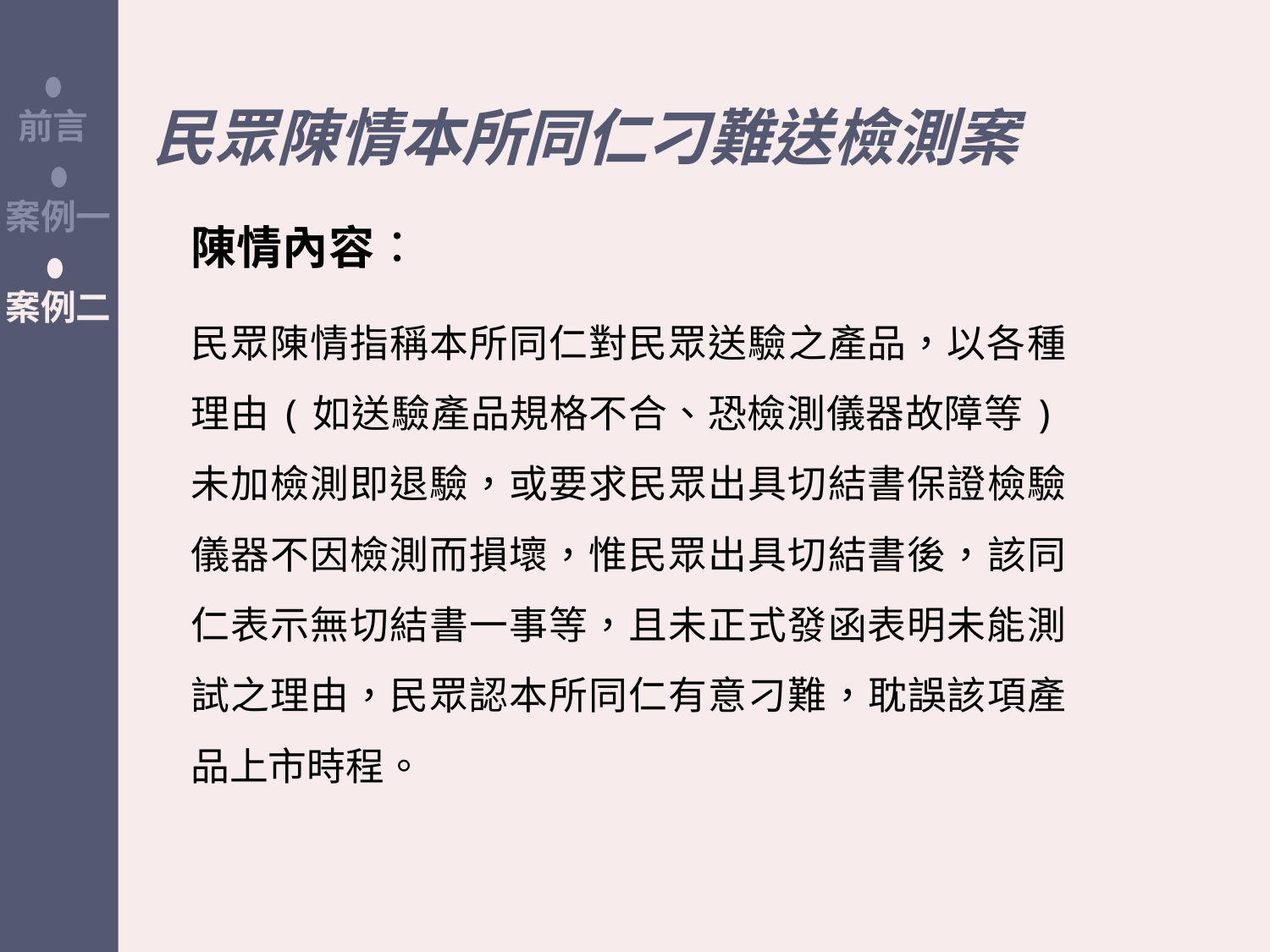

民眾陳情本所同仁刁難送檢測案

前言

案例一
陳情內容：
民眾陳情指稱本所同仁對民眾送驗之產品，以各種理由(如送驗產品規格不合、恐檢測儀器故障等)未加檢測即退驗，或要求民眾出具切結書保證檢驗儀器不因檢測而損壞，惟民眾出具切結書後，該同仁表示無切結書一事等，且未正式發函表明未能測試之理由，民眾認本所同仁有意刁難，耽誤該項產品上市時程。

案例二